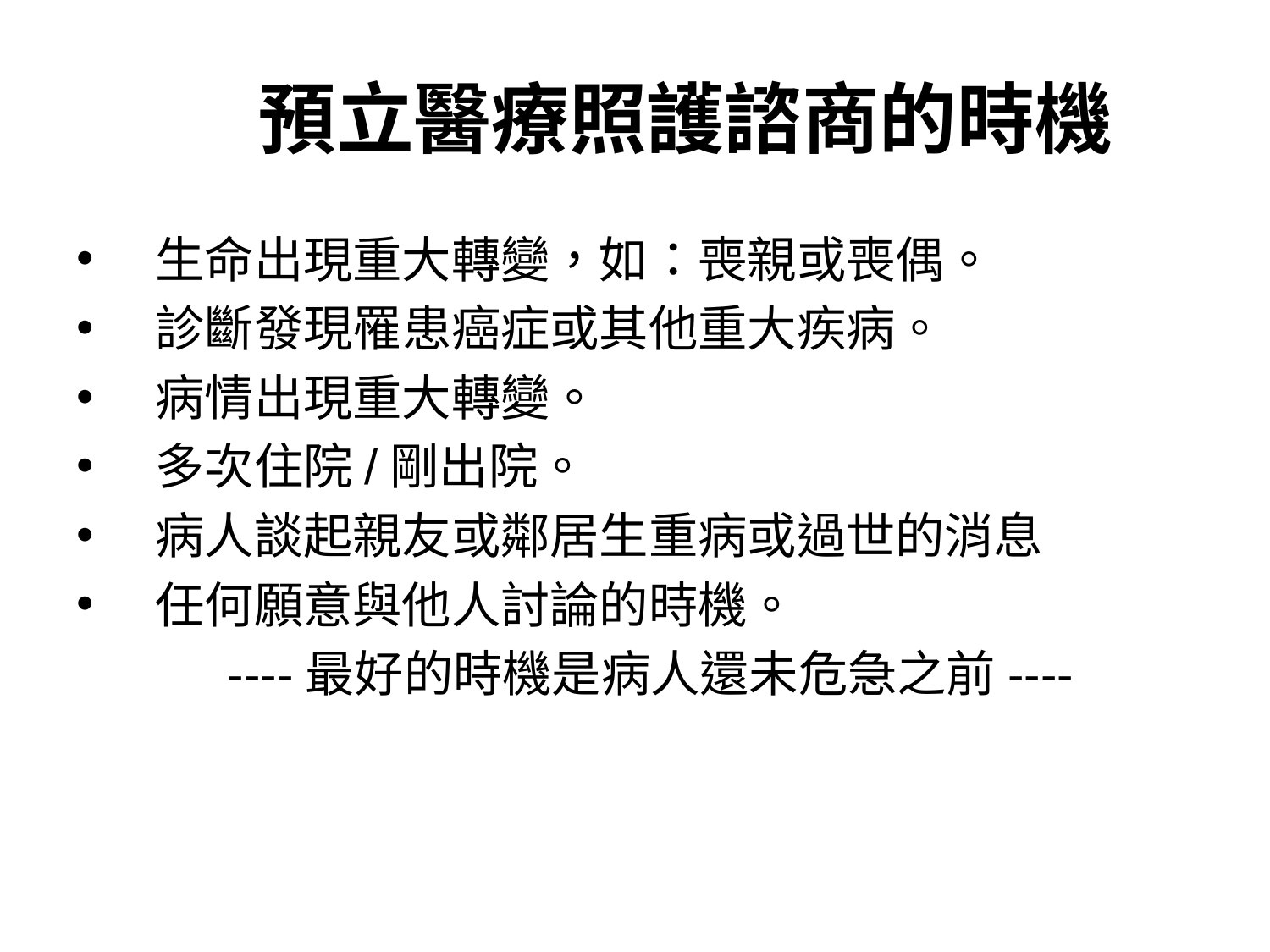

# 預立醫療照護諮商的時機
生命出現重大轉變，如：喪親或喪偶。
診斷發現罹患癌症或其他重大疾病。
病情出現重大轉變。
多次住院/剛出院。
病人談起親友或鄰居生重病或過世的消息
任何願意與他人討論的時機。
           ----最好的時機是病人還未危急之前----